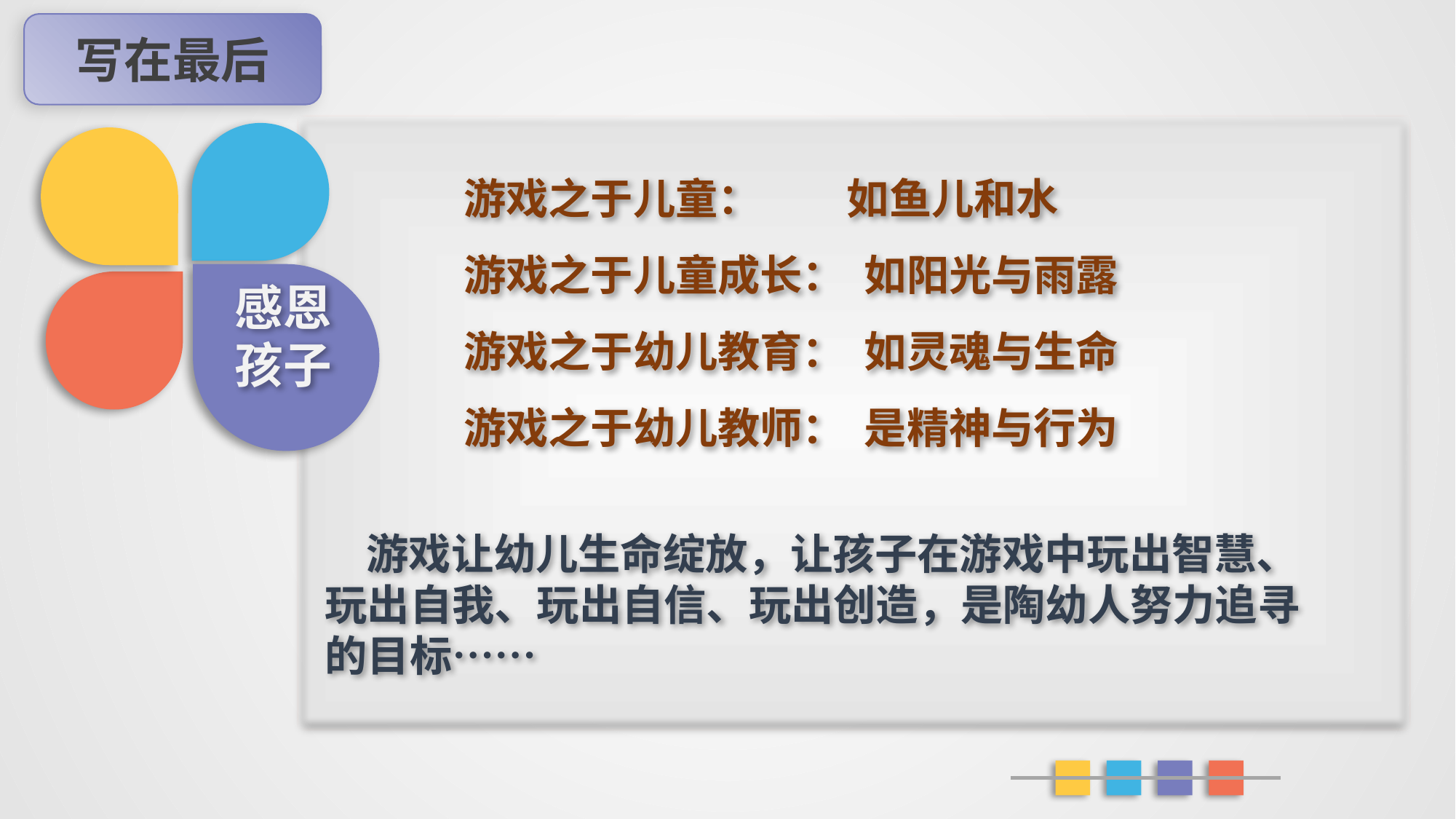

写在最后

游戏之于儿童：         如鱼儿和水
游戏之于儿童成长：  如阳光与雨露
游戏之于幼儿教育：  如灵魂与生命
游戏之于幼儿教师：  是精神与行为

感恩
孩子
    游戏让幼儿生命绽放，让孩子在游戏中玩出智慧、玩出自我、玩出自信、玩出创造，是陶幼人努力追寻的目标……